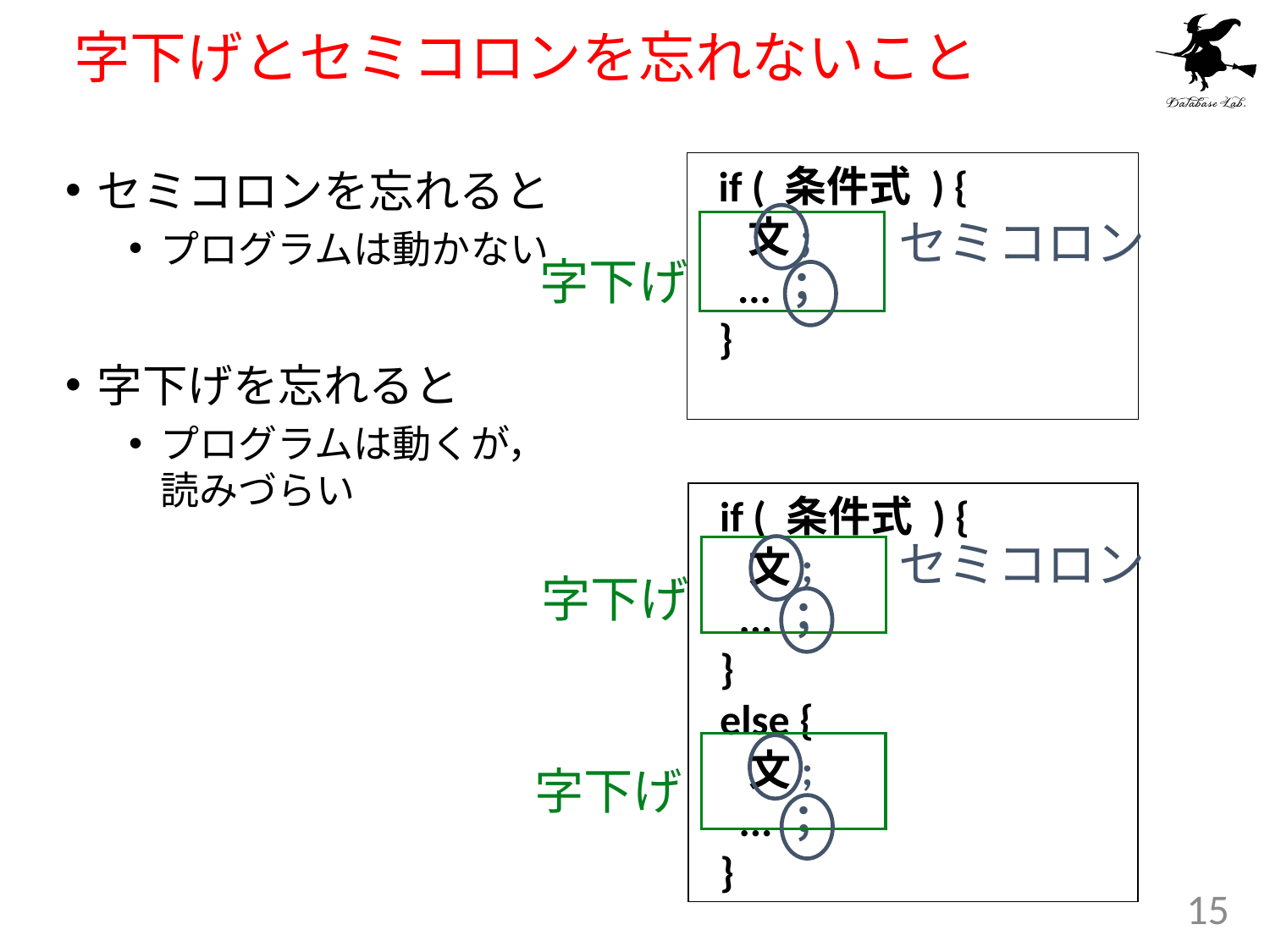

# 字下げとセミコロンを忘れないこと
  if ( 条件式 ) {
    文;
    ...；
  }

セミコロンを忘れると
プログラムは動かない

字下げを忘れると
プログラムは動くが，読みづらい

セミコロン

字下げ

  if ( 条件式 ) {
    文;
    ...；
  }
  else {
    文;
    ...；
  }
セミコロン

字下げ

字下げ

15